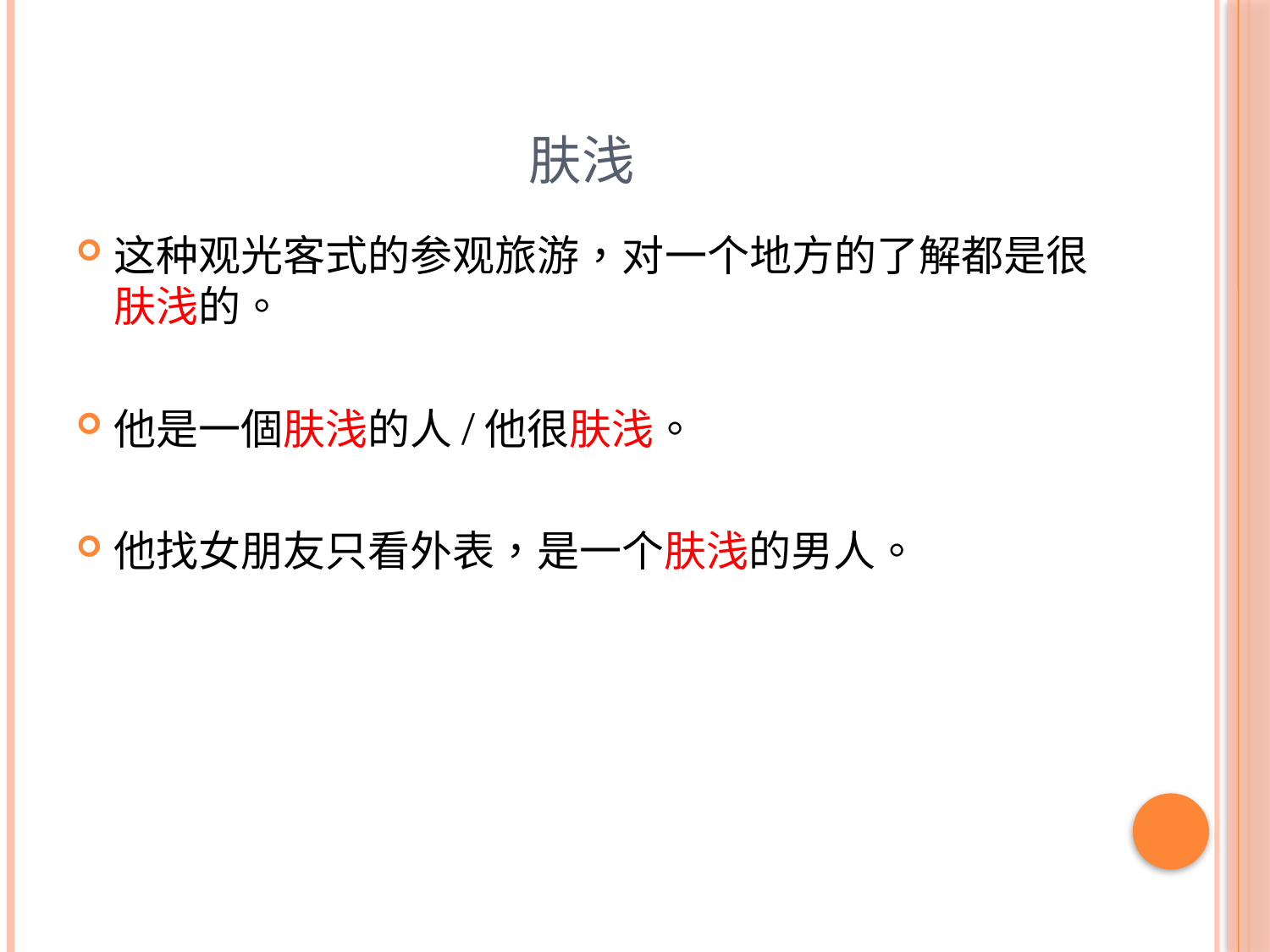

# 肤浅
这种观光客式的参观旅游，对一个地方的了解都是很肤浅的。

他是一個肤浅的人/他很肤浅。

他找女朋友只看外表，是一个肤浅的男人。